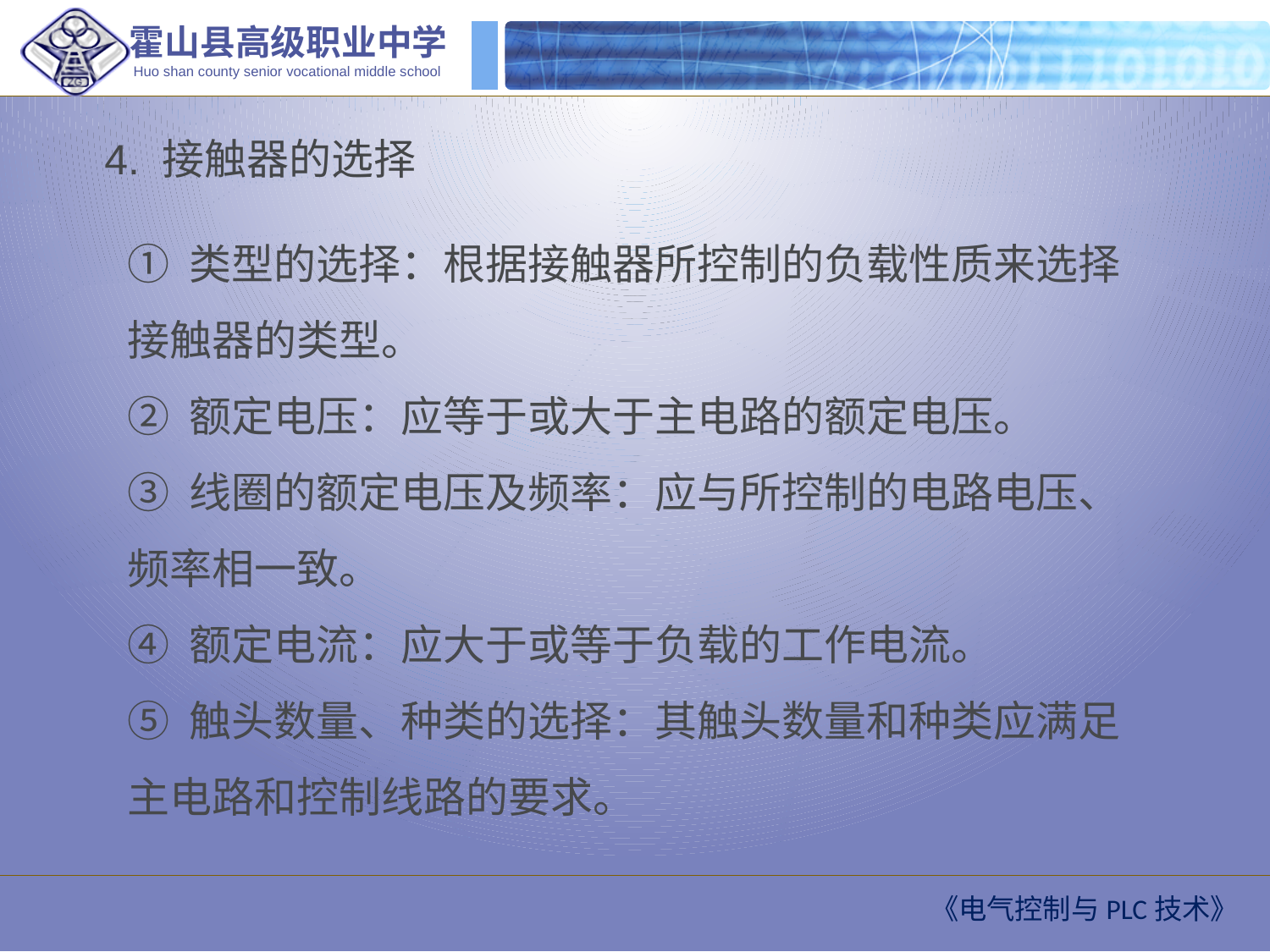

4. 接触器的选择
① 类型的选择：根据接触器所控制的负载性质来选择接触器的类型。
② 额定电压：应等于或大于主电路的额定电压。
③ 线圈的额定电压及频率：应与所控制的电路电压、频率相一致。
④ 额定电流：应大于或等于负载的工作电流。
⑤ 触头数量、种类的选择：其触头数量和种类应满足主电路和控制线路的要求。